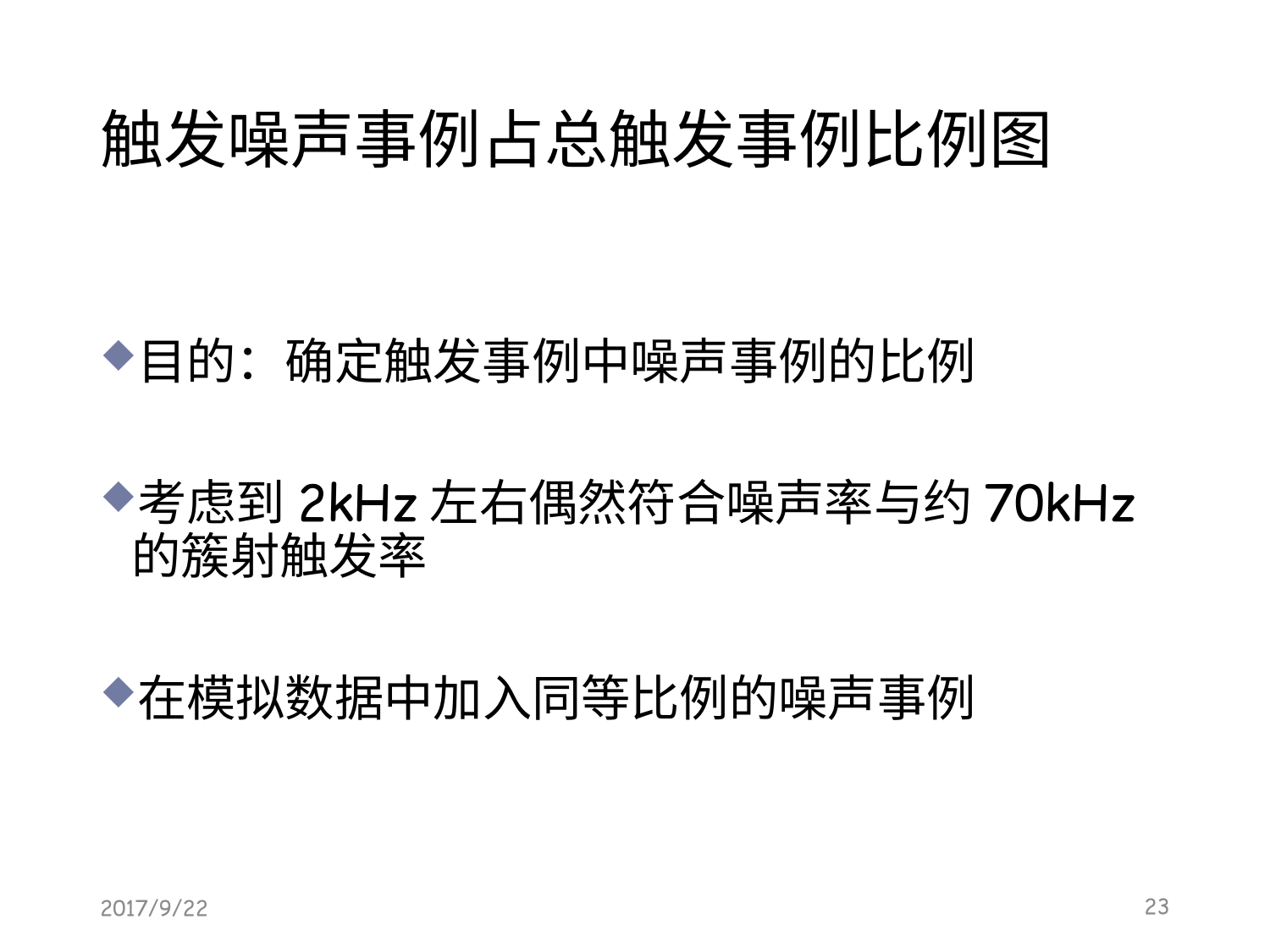

# 触发噪声事例占总触发事例比例图

目的：确定触发事例中噪声事例的比例

考虑到2kHz左右偶然符合噪声率与约70kHz的簇射触发率

在模拟数据中加入同等比例的噪声事例

2017/9/22
23